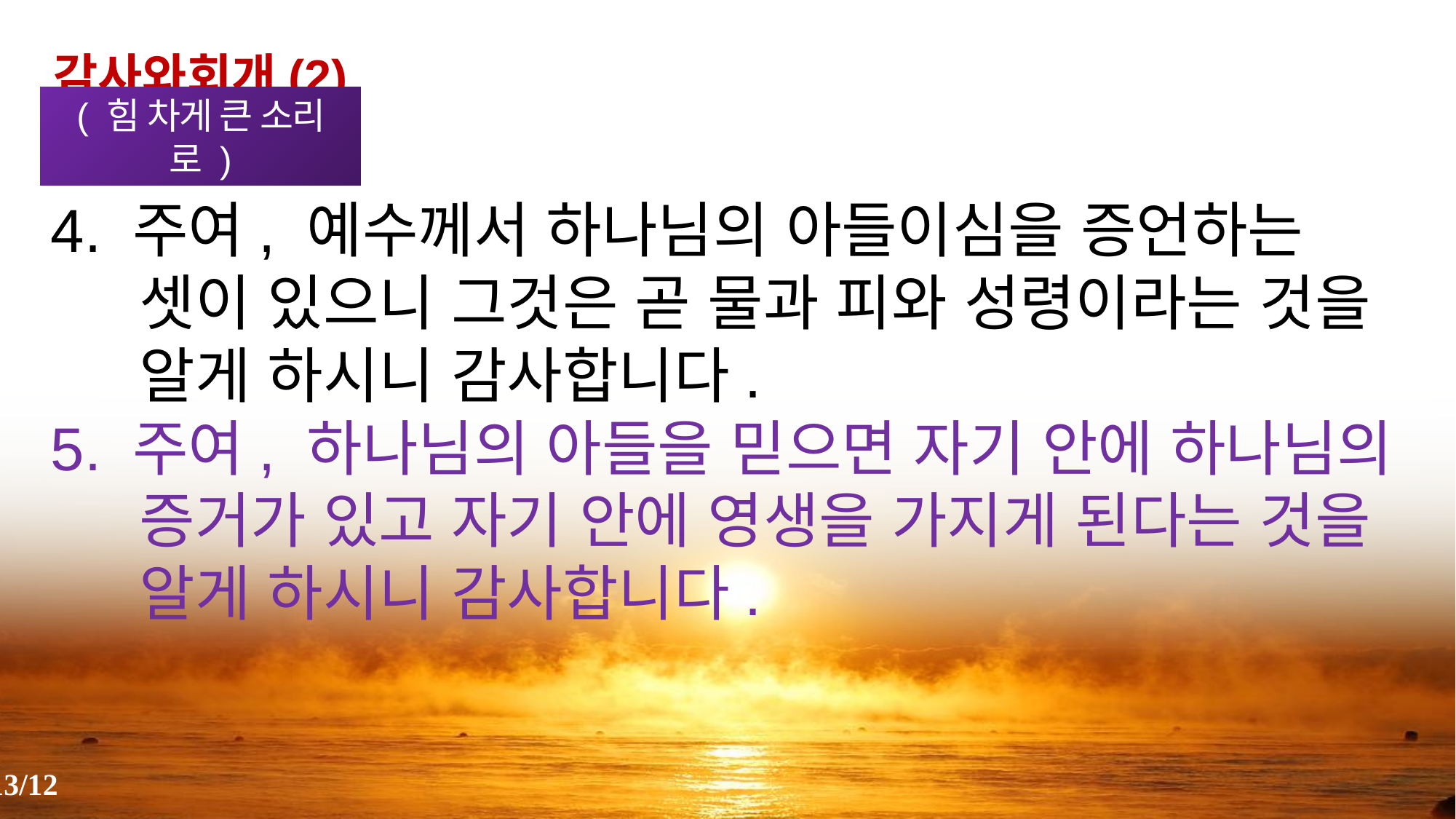

감사와회개(2)

( 힘 차게 큰 소리로 )
4. 주여, 예수께서 하나님의 아들이심을 증언하는 셋이 있으니 그것은 곧 물과 피와 성령이라는 것을 알게 하시니 감사합니다.
5. 주여, 하나님의 아들을 믿으면 자기 안에 하나님의 증거가 있고 자기 안에 영생을 가지게 된다는 것을 알게 하시니 감사합니다.